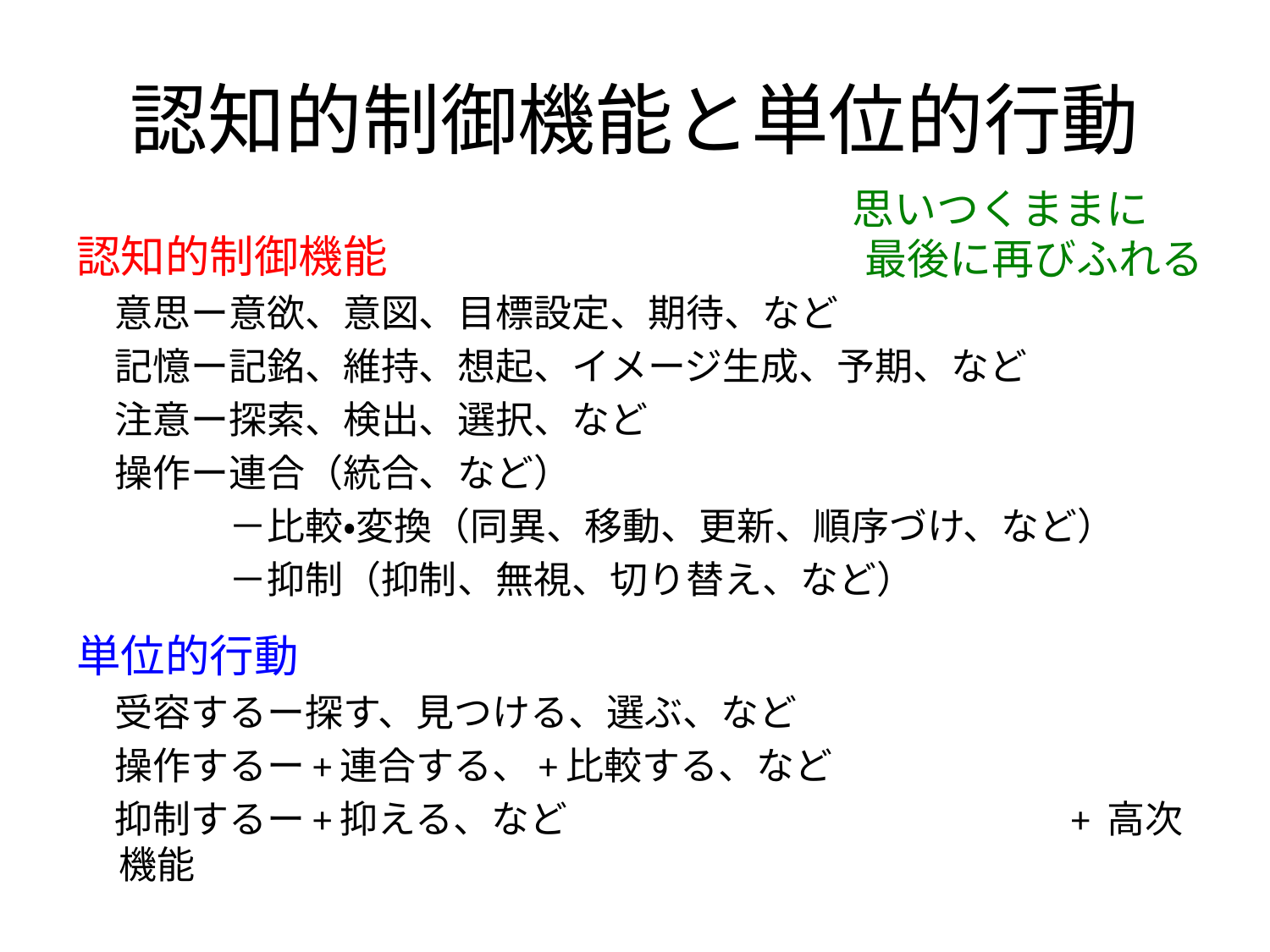

# 認知的制御機能と単位的行動
思いつくままに
認知的制御機能
　意思ー意欲、意図、目標設定、期待、など
　記憶ー記銘、維持、想起、イメージ生成、予期、など
　注意ー探索、検出、選択、など
　操作ー連合（統合、など）
　　　　－比較・変換（同異、移動、更新、順序づけ、など）
　　　　－抑制（抑制、無視、切り替え、など）

単位的行動
　受容するー探す、見つける、選ぶ、など
　操作するー+連合する、+比較する、など
　抑制するー+抑える、など　　　　　　　　　　　　　+ 高次機能
最後に再びふれる